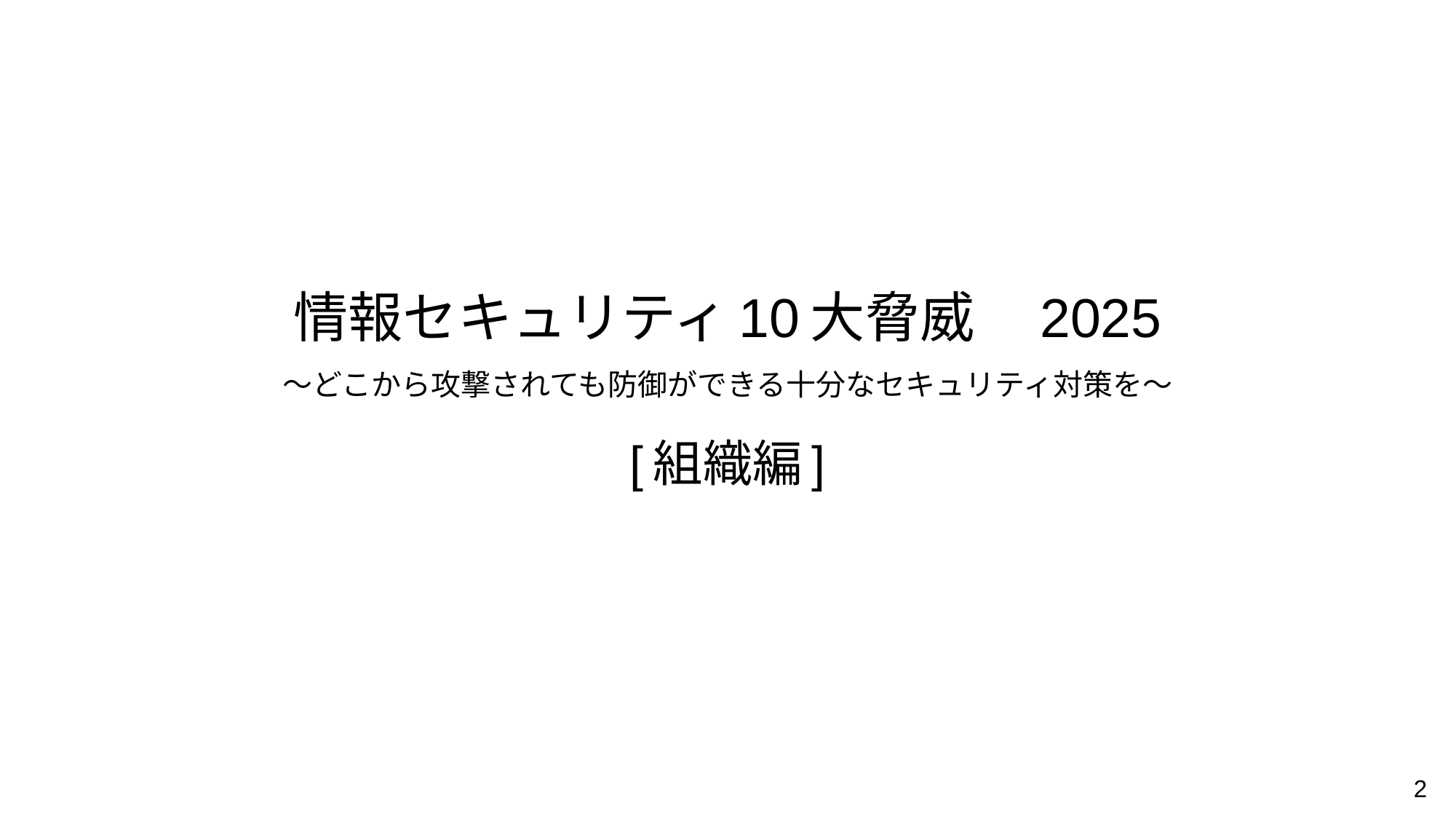

# 情報セキュリティ10大脅威　2025 ～どこから攻撃されても防御ができる十分なセキュリティ対策を～ [組織編]
2